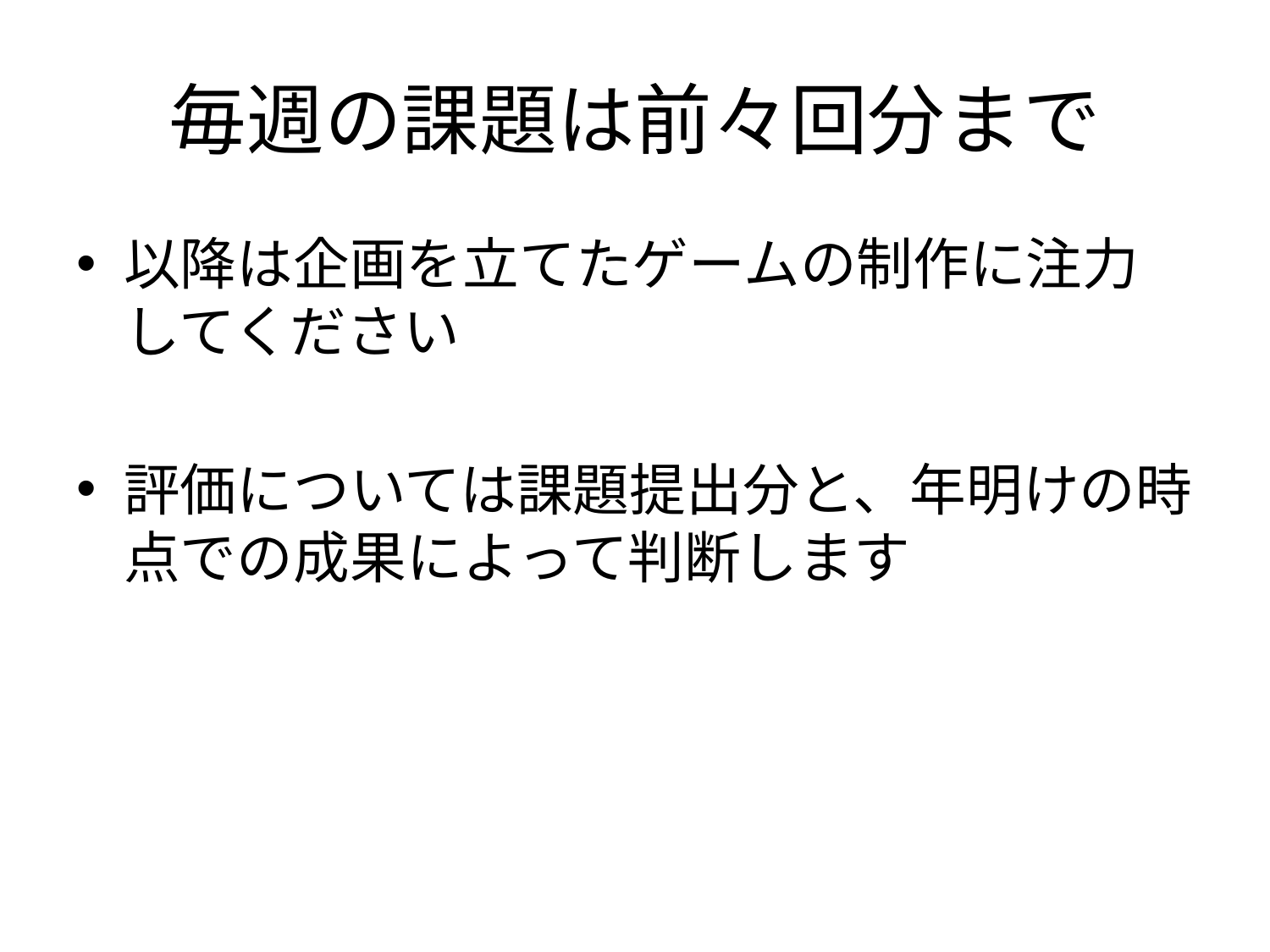

# 毎週の課題は前々回分まで
以降は企画を立てたゲームの制作に注力してください

評価については課題提出分と、年明けの時点での成果によって判断します